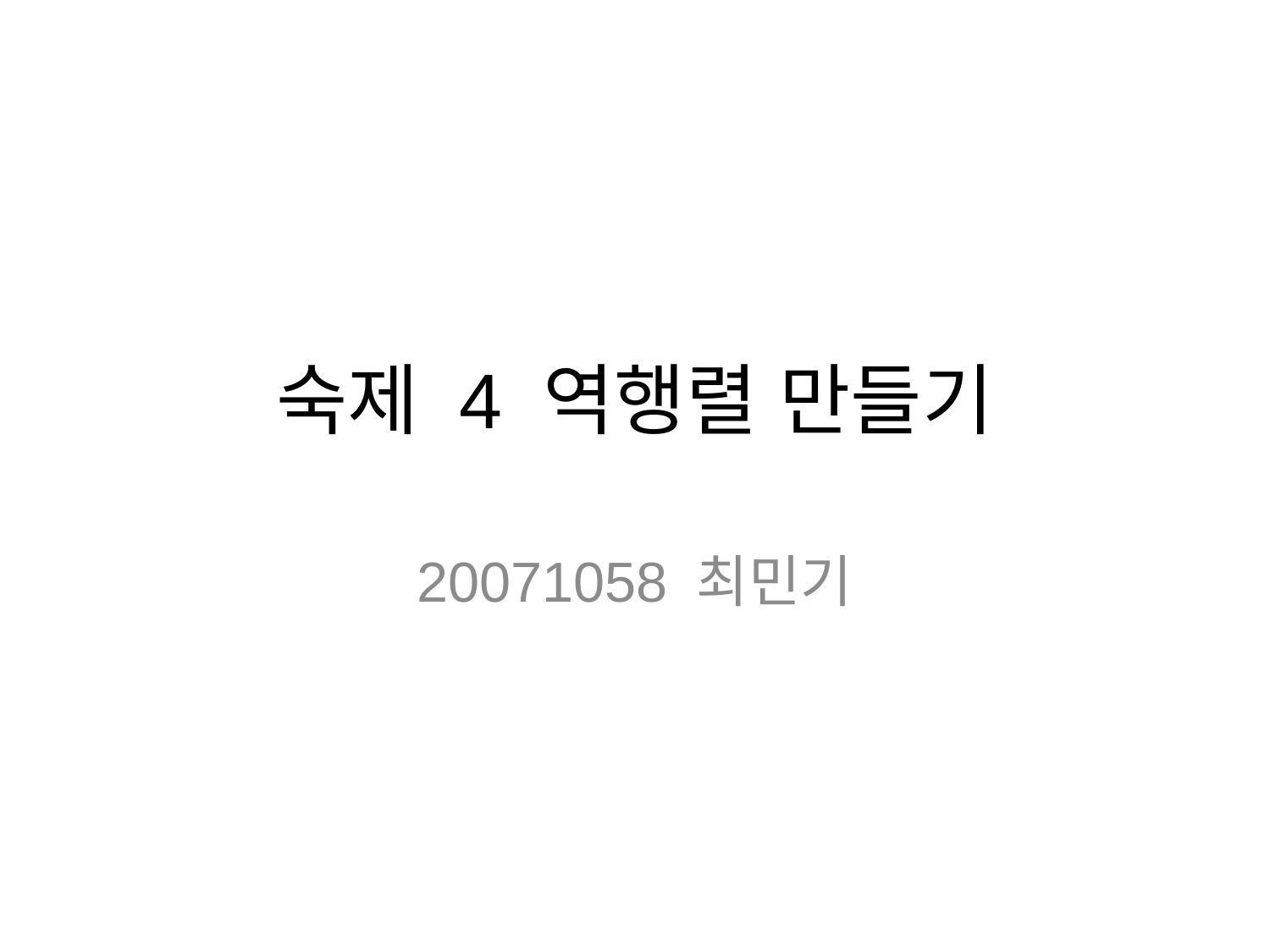

# 숙제 4 역행렬 만들기
20071058 최민기